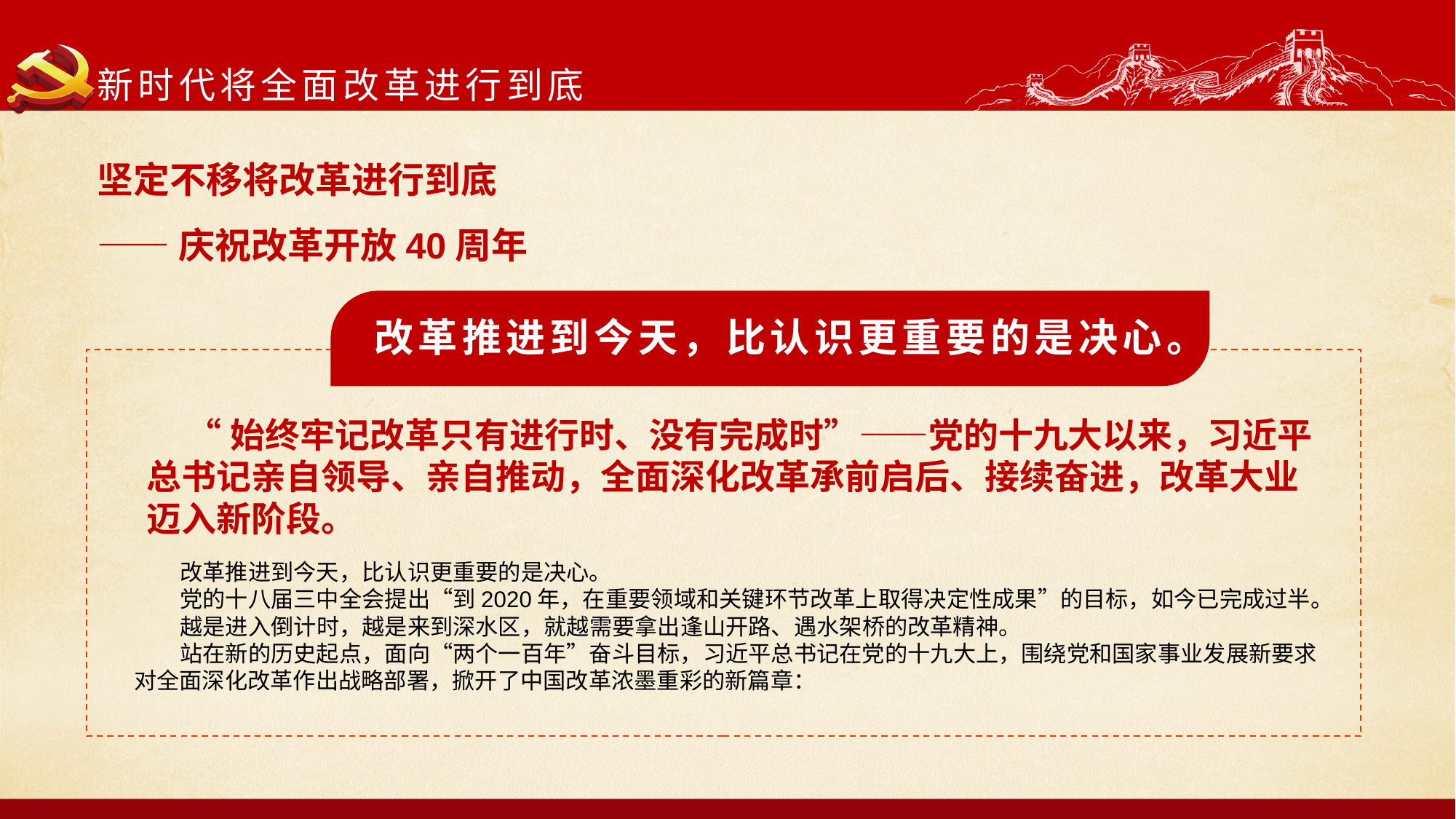

新时代将全面改革进行到底
坚定不移将改革进行到底
——庆祝改革开放40周年

改革推进到今天，比认识更重要的是决心。

     “始终牢记改革只有进行时、没有完成时”——党的十九大以来，习近平总书记亲自领导、亲自推动，全面深化改革承前启后、接续奋进，改革大业迈入新阶段。
        改革推进到今天，比认识更重要的是决心。
        党的十八届三中全会提出“到2020年，在重要领域和关键环节改革上取得决定性成果”的目标，如今已完成过半。
        越是进入倒计时，越是来到深水区，就越需要拿出逢山开路、遇水架桥的改革精神。
        站在新的历史起点，面向“两个一百年”奋斗目标，习近平总书记在党的十九大上，围绕党和国家事业发展新要求对全面深化改革作出战略部署，掀开了中国改革浓墨重彩的新篇章：